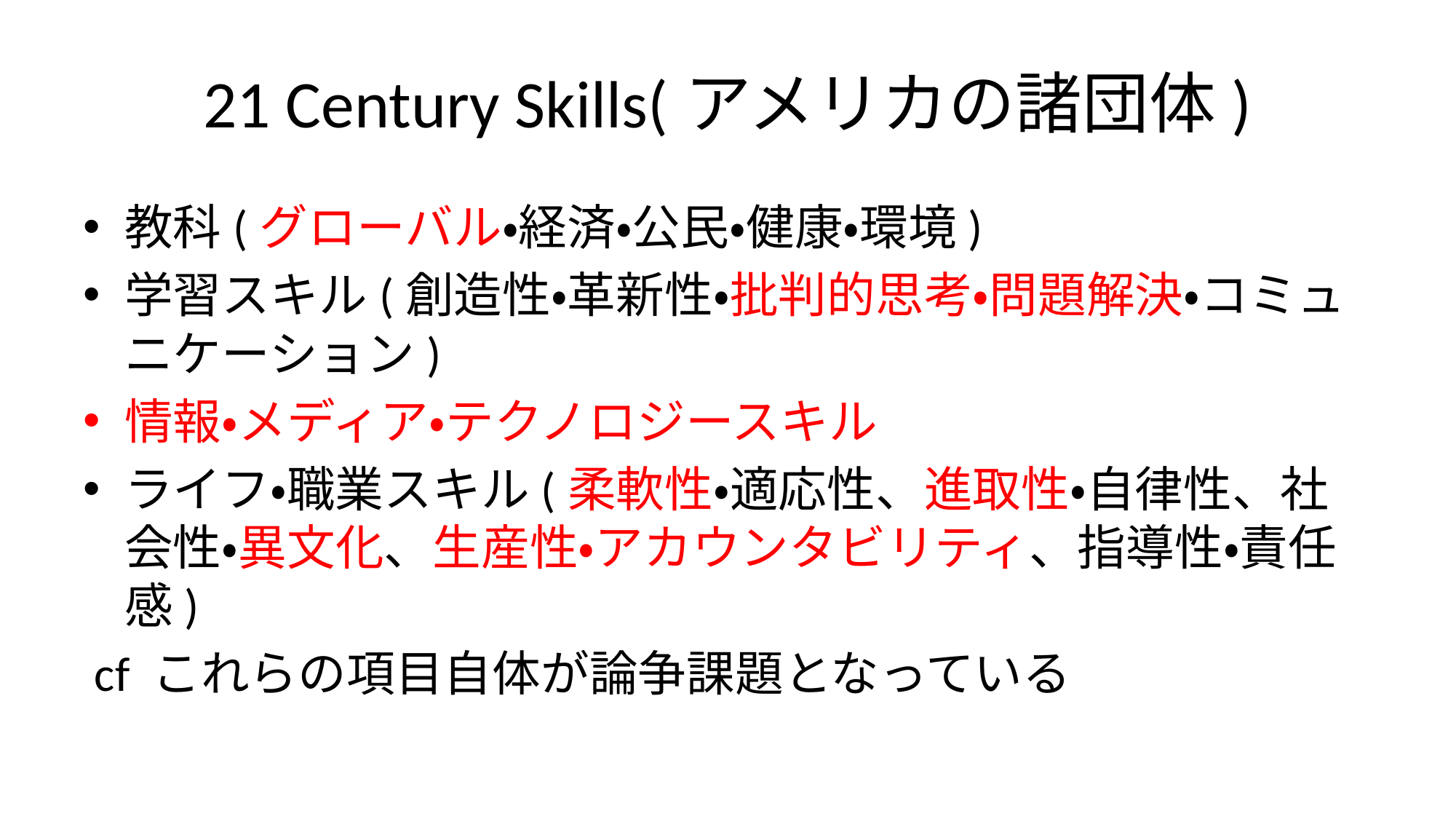

# 21 Century Skills(アメリカの諸団体)
教科(グローバル・経済・公民・健康・環境)
学習スキル(創造性・革新性・批判的思考・問題解決・コミュニケーション)
情報・メディア・テクノロジースキル
ライフ・職業スキル(柔軟性・適応性、進取性・自律性、社会性・異文化、生産性・アカウンタビリティ、指導性・責任感)
 cf これらの項目自体が論争課題となっている